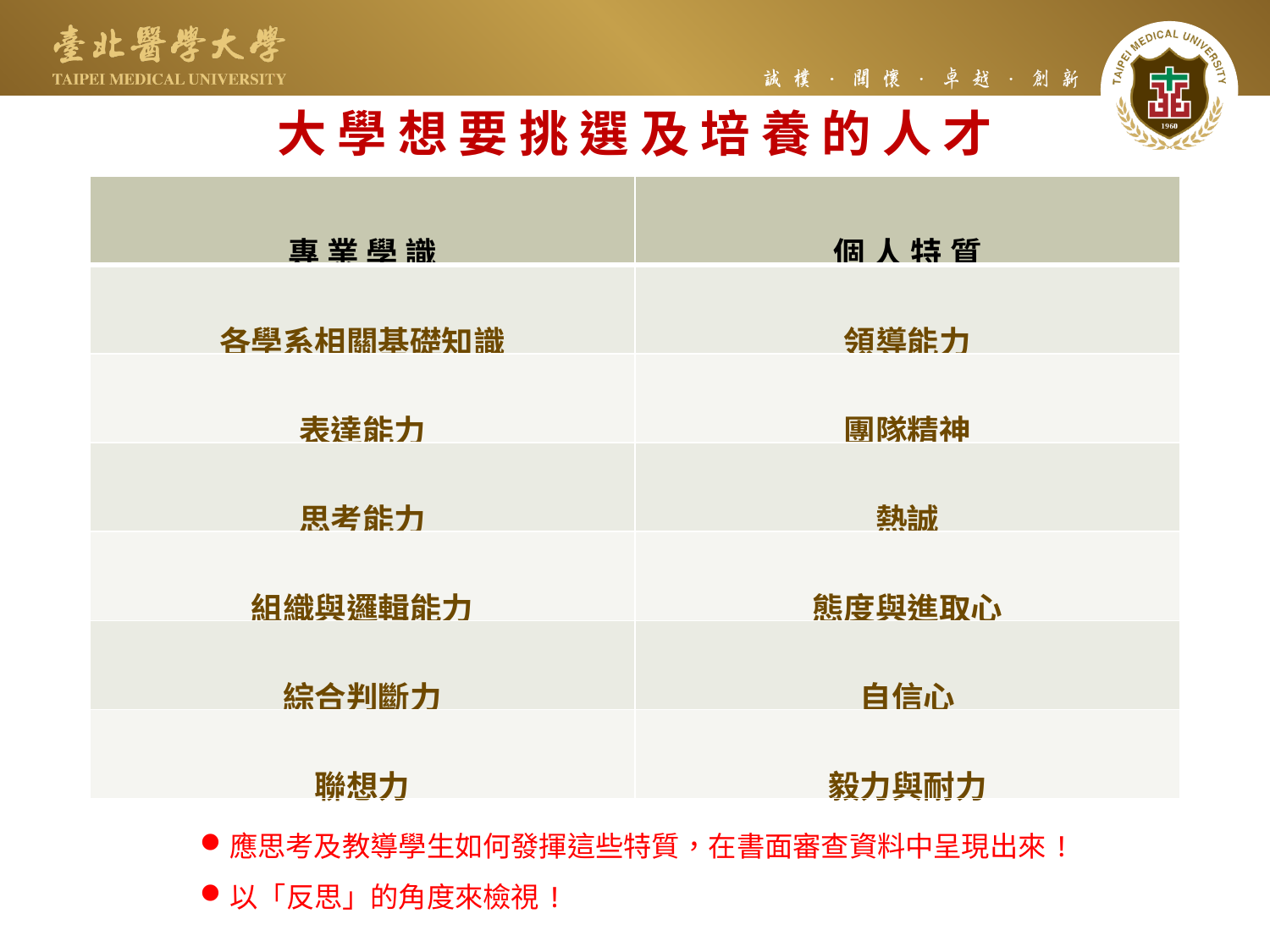

大 學 想 要 挑 選 及 培 養 的 人 才
| 專 業 學 識 | 個 人 特 質 |
| --- | --- |
| 各學系相關基礎知識 | 領導能力 |
| 表達能力 | 團隊精神 |
| 思考能力 | 熱誠 |
| 組織與邏輯能力 | 態度與進取心 |
| 綜合判斷力 | 自信心 |
| 聯想力 | 毅力與耐力 |
應思考及教導學生如何發揮這些特質，在書面審查資料中呈現出來!
以「反思」的角度來檢視!